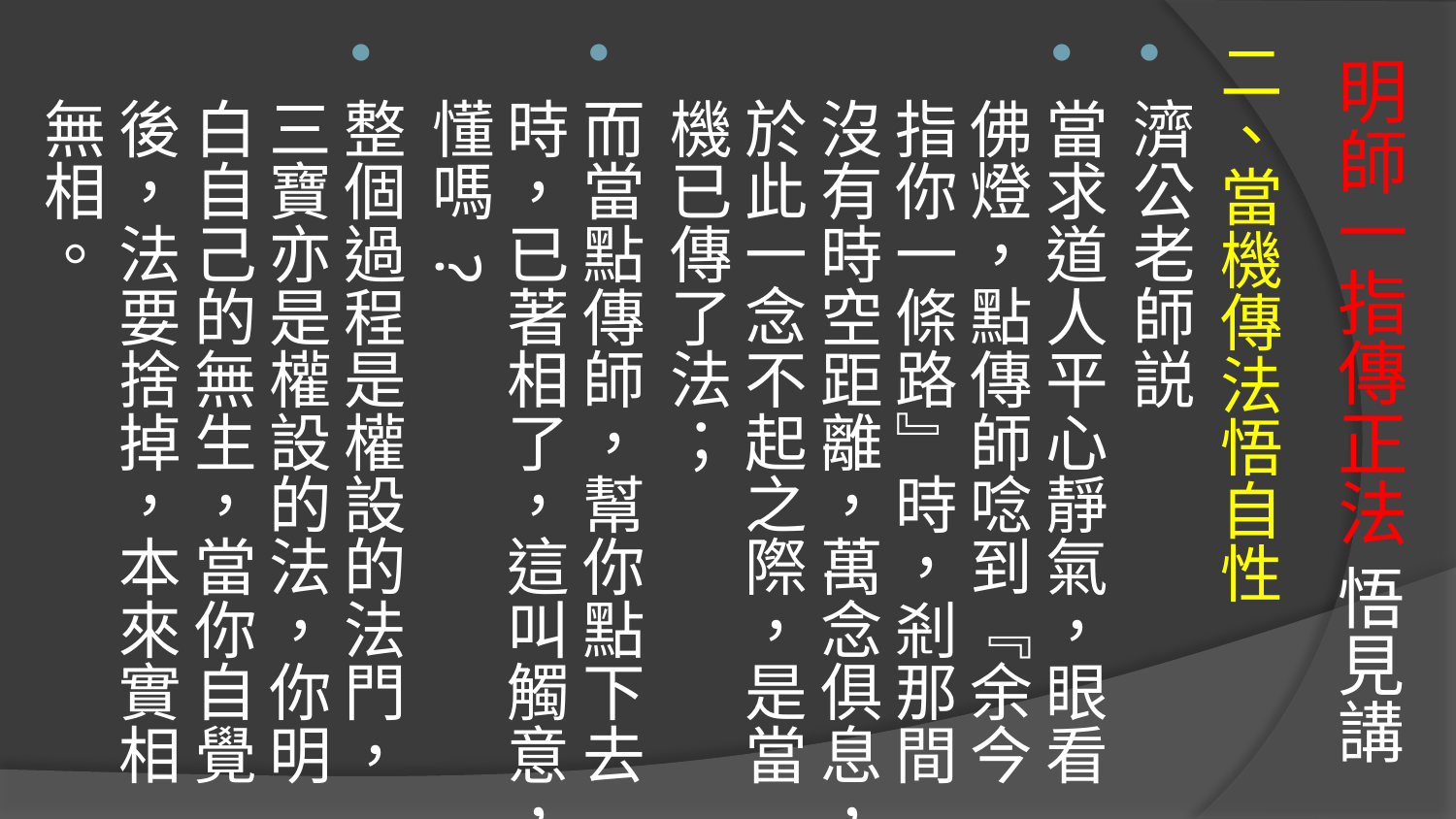

二、當機傳法悟自性
濟公老師説
當求道人平心靜氣，眼看佛燈，點傳師唸到『余今指你一條路』時，剎那間沒有時空距離，萬念俱息，於此一念不起之際，是當機已傳了法；
而當點傳師，幫你點下去時，已著相了，這叫觸意，懂嗎 ?
整個過程是權設的法門，三寶亦是權設的法，你明白自己的無生，當你自覺後，法要捨掉，本來實相無相。
# 明師一指傳正法 悟見講